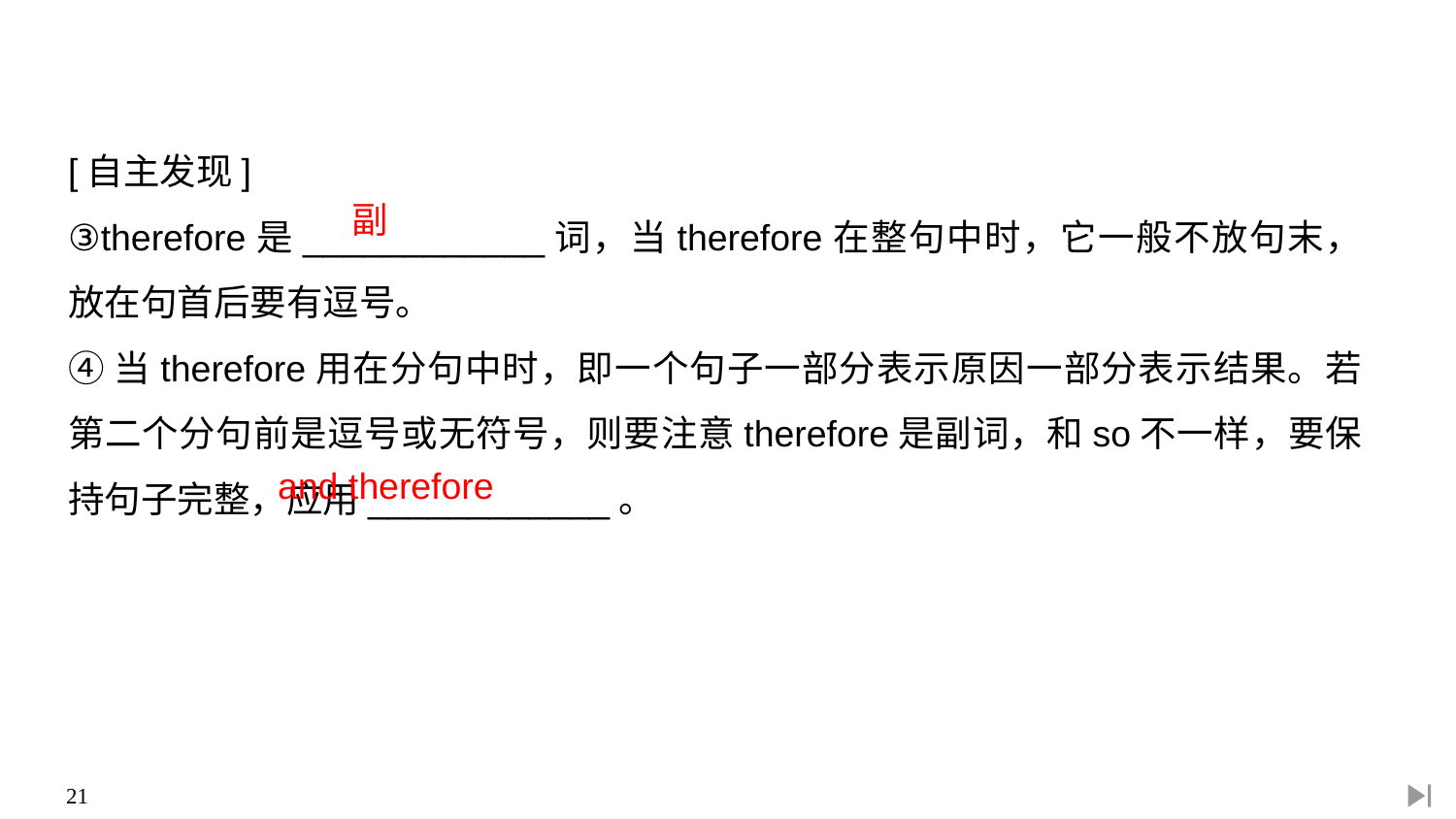

[自主发现]
③therefore是____________词，当therefore在整句中时，它一般不放句末，放在句首后要有逗号。
④当therefore用在分句中时，即一个句子一部分表示原因一部分表示结果。若第二个分句前是逗号或无符号，则要注意therefore是副词，和so不一样，要保持句子完整，应用____________。
副
and therefore